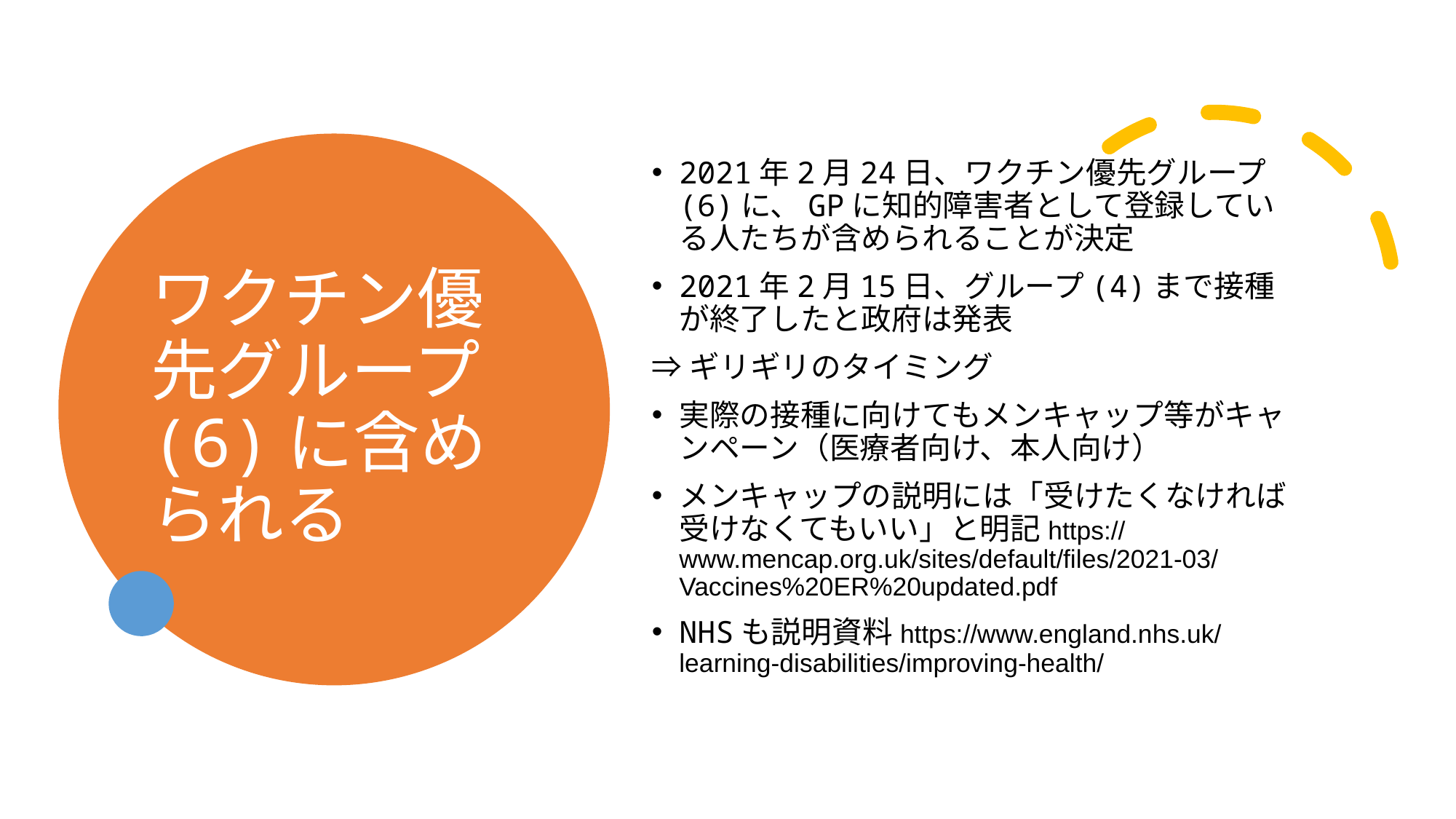

2021年2月24日、ワクチン優先グループ(6)に、GPに知的障害者として登録している人たちが含められることが決定
2021年2月15日、グループ(4)まで接種が終了したと政府は発表
⇒ギリギリのタイミング
実際の接種に向けてもメンキャップ等がキャンペーン（医療者向け、本人向け）
メンキャップの説明には「受けたくなければ受けなくてもいい」と明記https://www.mencap.org.uk/sites/default/files/2021-03/Vaccines%20ER%20updated.pdf
NHSも説明資料https://www.england.nhs.uk/learning-disabilities/improving-health/

# ワクチン優先グループ(6)に含められる